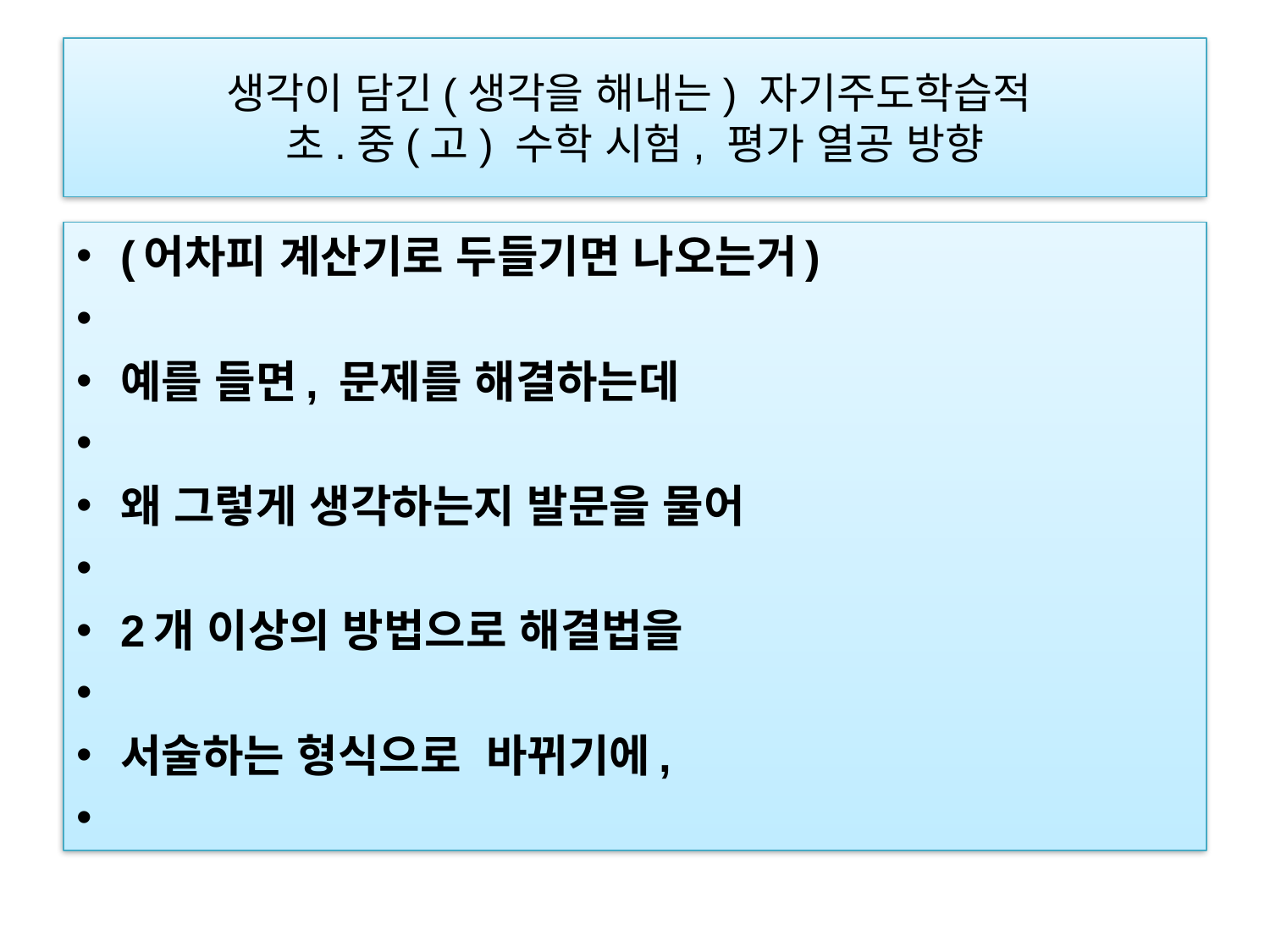

# 생각이 담긴(생각을 해내는) 자기주도학습적 초.중(고) 수학 시험, 평가 열공 방향
(어차피 계산기로 두들기면 나오는거)

예를 들면, 문제를 해결하는데

왜 그렇게 생각하는지 발문을 물어

2개 이상의 방법으로 해결법을

서술하는 형식으로  바뀌기에,